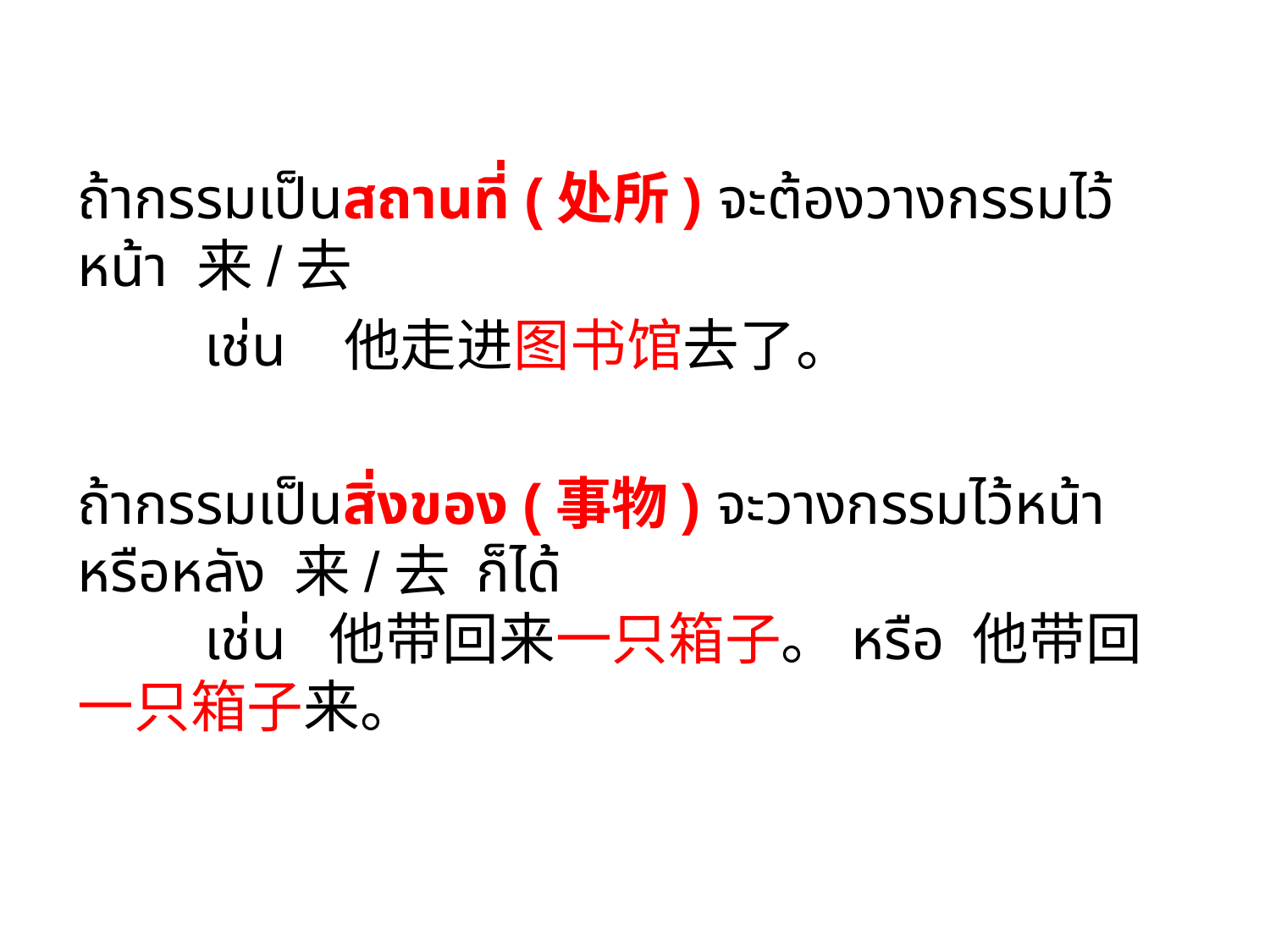

ถ้ากรรมเป็นสถานที่ (处所) จะต้องวางกรรมไว้หน้า 来/去
 	เช่น   他走进图书馆去了。

ถ้ากรรมเป็นสิ่งของ (事物) จะวางกรรมไว้หน้า หรือหลัง 来/去 ก็ได้
	เช่น  他带回来一只箱子。หรือ 他带回一只箱子来。